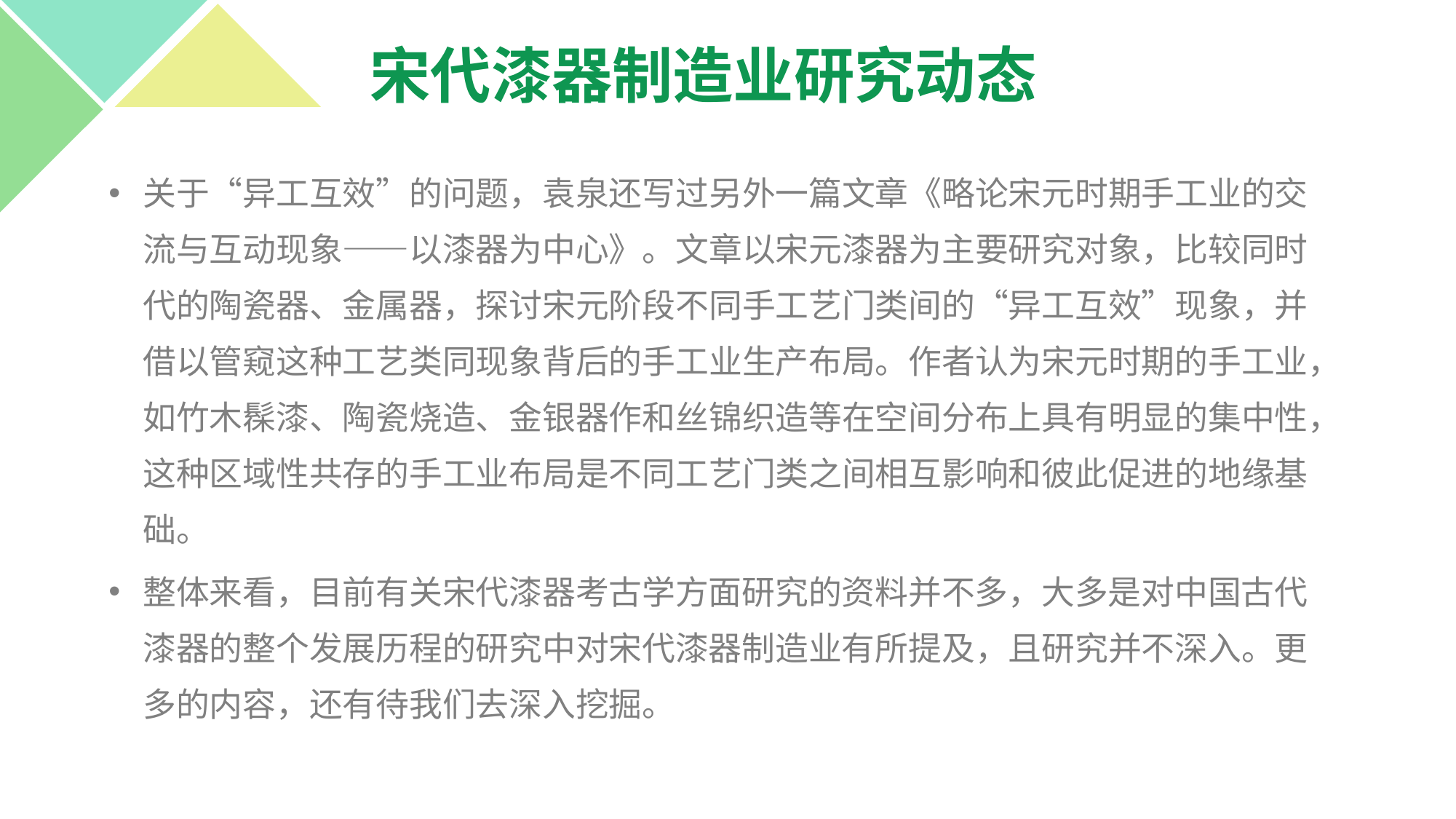

# 宋代漆器制造业研究动态
关于“异工互效”的问题，袁泉还写过另外一篇文章《略论宋元时期手工业的交流与互动现象——以漆器为中心》。文章以宋元漆器为主要研究对象，比较同时代的陶瓷器、金属器，探讨宋元阶段不同手工艺门类间的“异工互效”现象，并借以管窥这种工艺类同现象背后的手工业生产布局。作者认为宋元时期的手工业，如竹木髹漆、陶瓷烧造、金银器作和丝锦织造等在空间分布上具有明显的集中性，这种区域性共存的手工业布局是不同工艺门类之间相互影响和彼此促进的地缘基础。
整体来看，目前有关宋代漆器考古学方面研究的资料并不多，大多是对中国古代漆器的整个发展历程的研究中对宋代漆器制造业有所提及，且研究并不深入。更多的内容，还有待我们去深入挖掘。